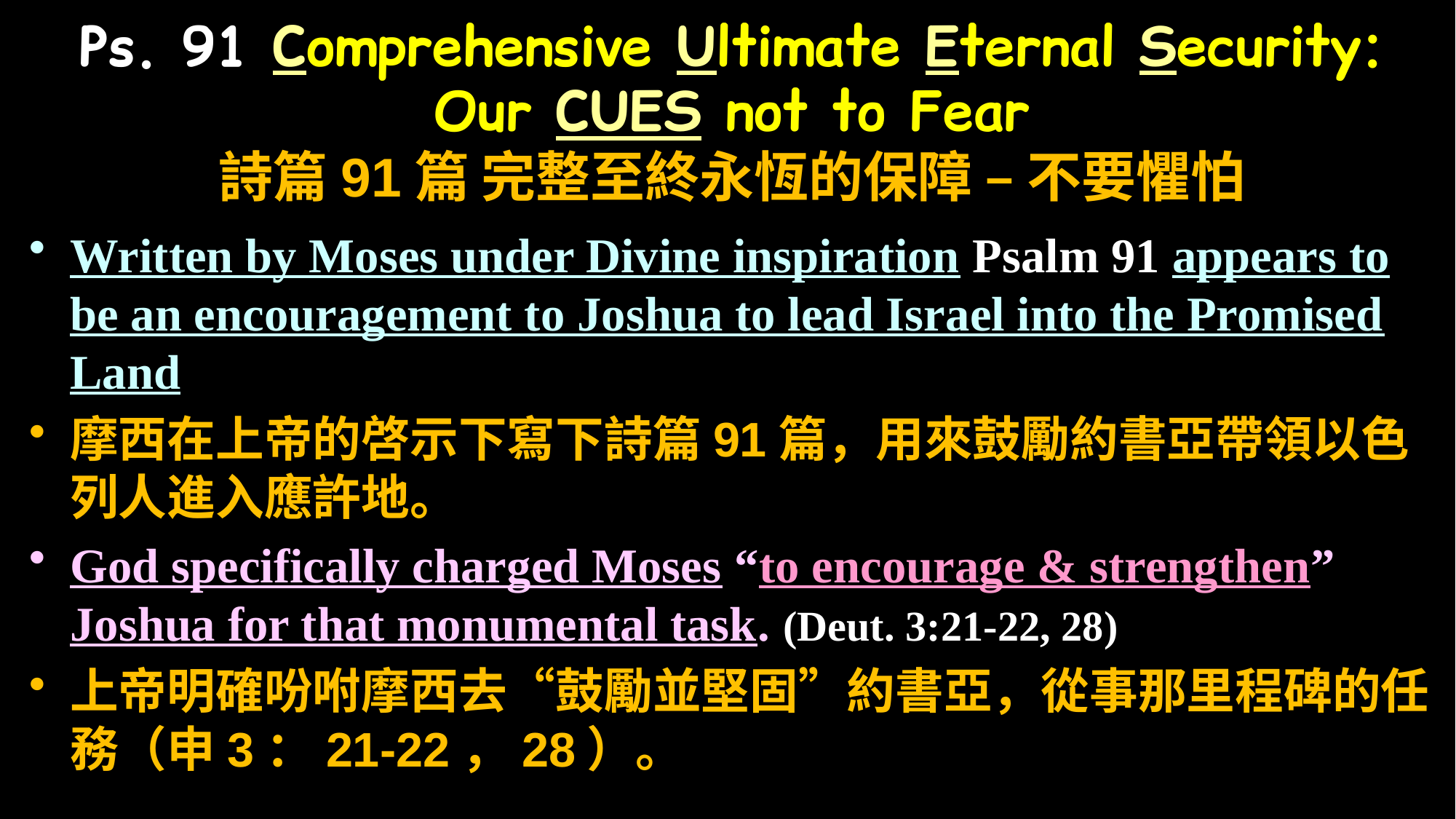

# Ps. 91 Comprehensive Ultimate Eternal Security: Our CUES not to Fear 詩篇91篇 完整至終永恆的保障 – 不要懼怕
Written by Moses under Divine inspiration Psalm 91 appears to be an encouragement to Joshua to lead Israel into the Promised Land
摩西在上帝的啓示下寫下詩篇91篇，用來鼓勵約書亞帶領以色列人進入應許地。
God specifically charged Moses “to encourage & strengthen” Joshua for that monumental task. (Deut. 3:21-22, 28)
上帝明確吩咐摩西去“鼓勵並堅固”約書亞，從事那里程碑的任務（申3：21-22，28）。